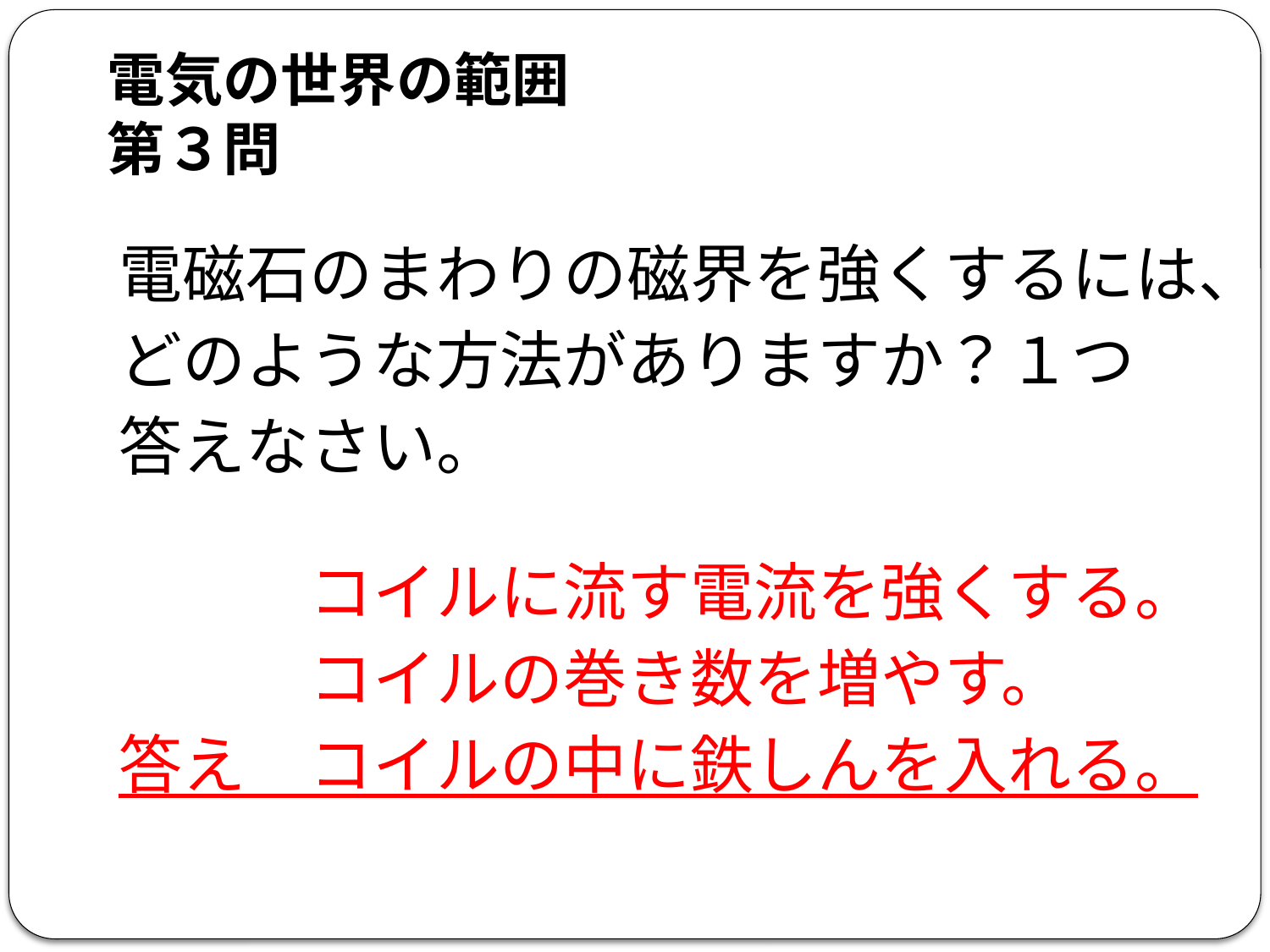

# 電気の世界の範囲 第３問
電磁石のまわりの磁界を強くするには、
どのような方法がありますか？１つ
答えなさい。
　　　コイルに流す電流を強くする。
　　　コイルの巻き数を増やす。
答え　コイルの中に鉄しんを入れる。